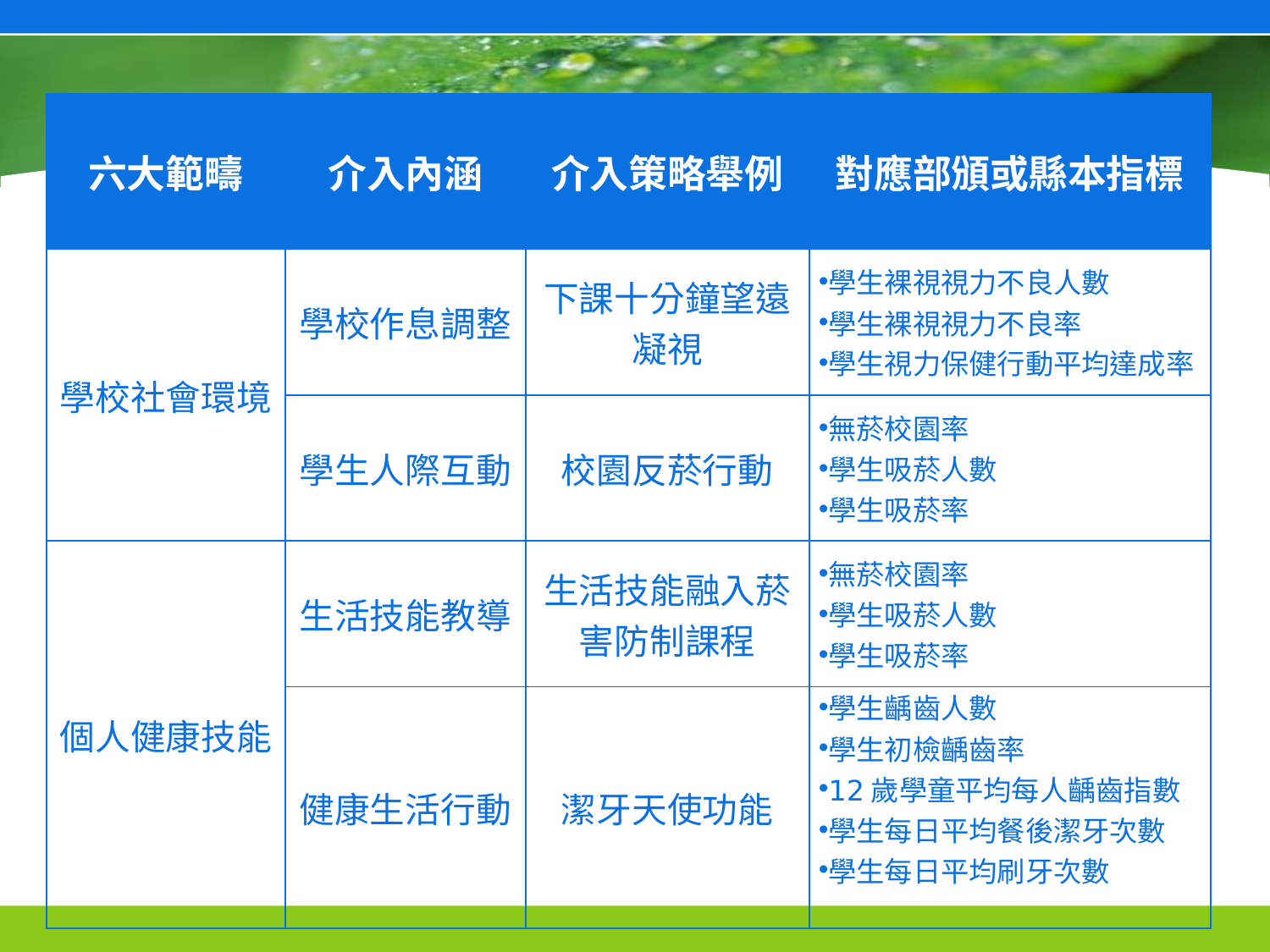

| 六大範疇 | 介入內涵 | 介入策略舉例 | 對應部頒或縣本指標 |
| --- | --- | --- | --- |
| 學校社會環境 | 學校作息調整 | 下課十分鐘望遠凝視 | 學生裸視視力不良人數 學生裸視視力不良率 學生視力保健行動平均達成率 |
|  | 學生人際互動 | 校園反菸行動 | 無菸校園率 學生吸菸人數 學生吸菸率 |
| 個人健康技能 | 生活技能教導 | 生活技能融入菸害防制課程 | 無菸校園率 學生吸菸人數 學生吸菸率 |
|  | 健康生活行動 | 潔牙天使功能 | 學生齲齒人數 學生初檢齲齒率 12歲學童平均每人齲齒指數 學生每日平均餐後潔牙次數 學生每日平均刷牙次數 |